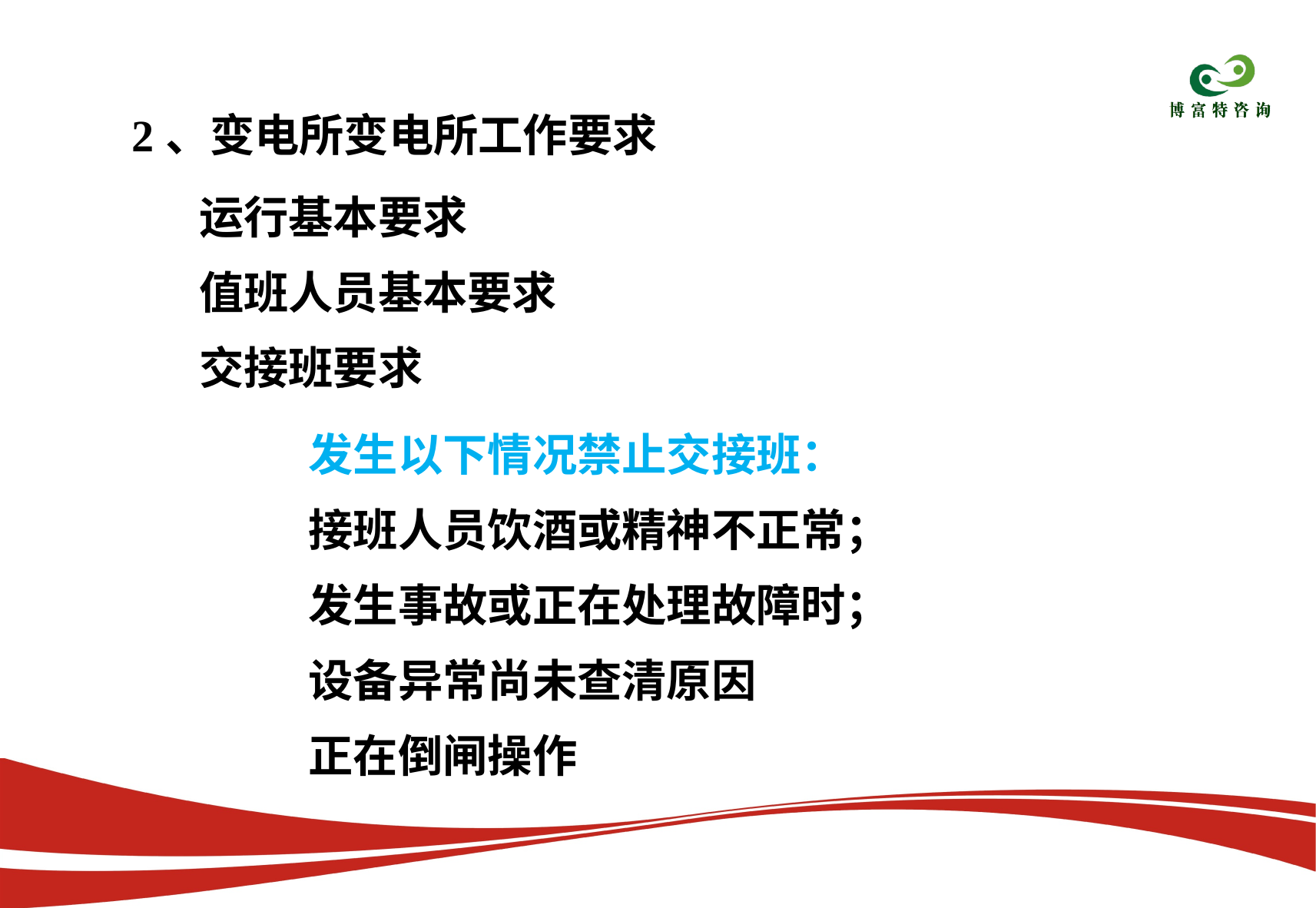

47
2、变电所变电所工作要求
运行基本要求
值班人员基本要求
交接班要求
发生以下情况禁止交接班：
接班人员饮酒或精神不正常；
发生事故或正在处理故障时；
设备异常尚未查清原因
正在倒闸操作